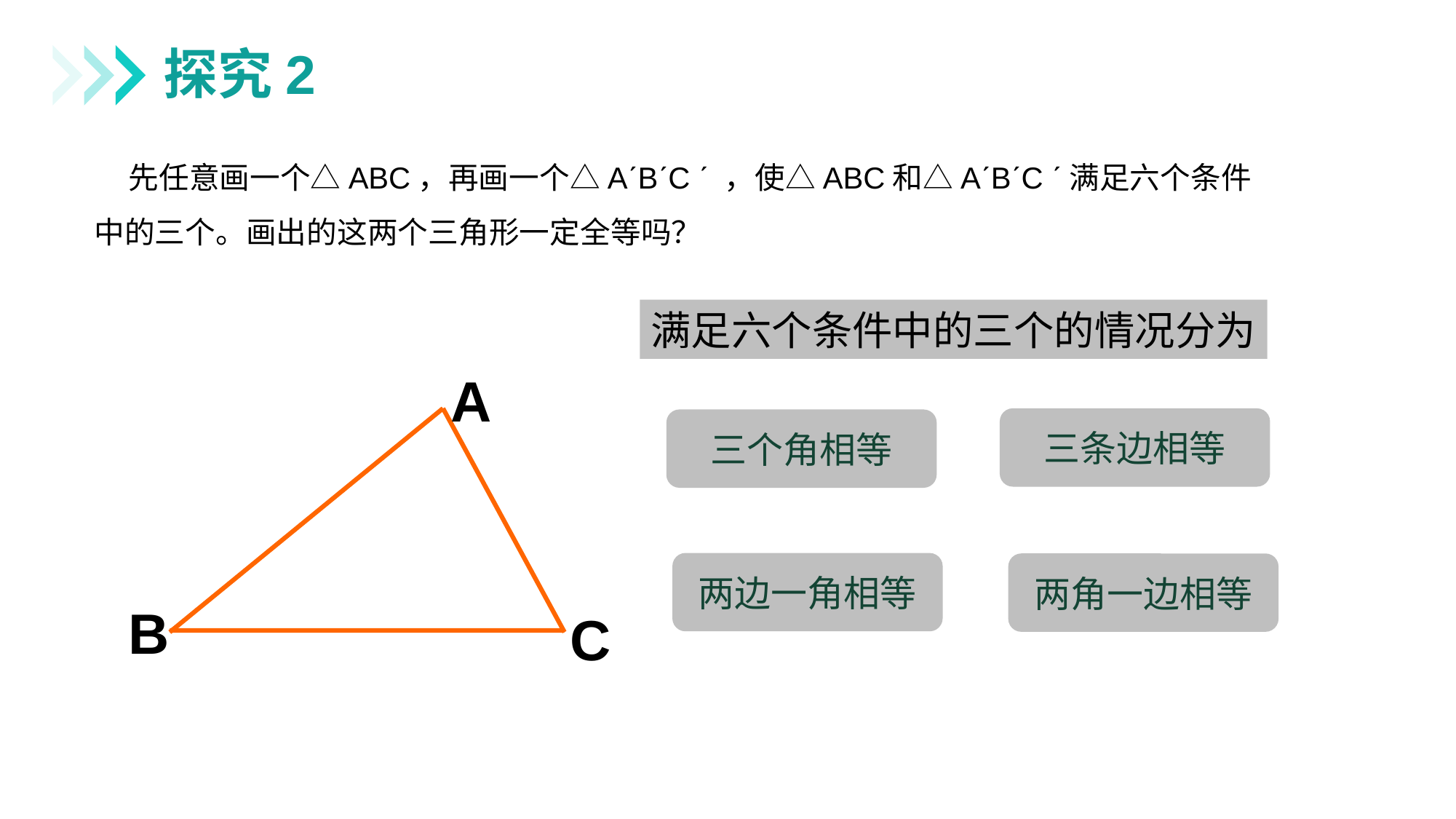

探究2
    先任意画一个△ABC，再画一个△AˊBˊC ˊ ，使△ABC和△AˊBˊC ˊ满足六个条件中的三个。画出的这两个三角形一定全等吗？
满足六个条件中的三个的情况分为
A

B
C
三条边相等
三个角相等
两边一角相等
两角一边相等